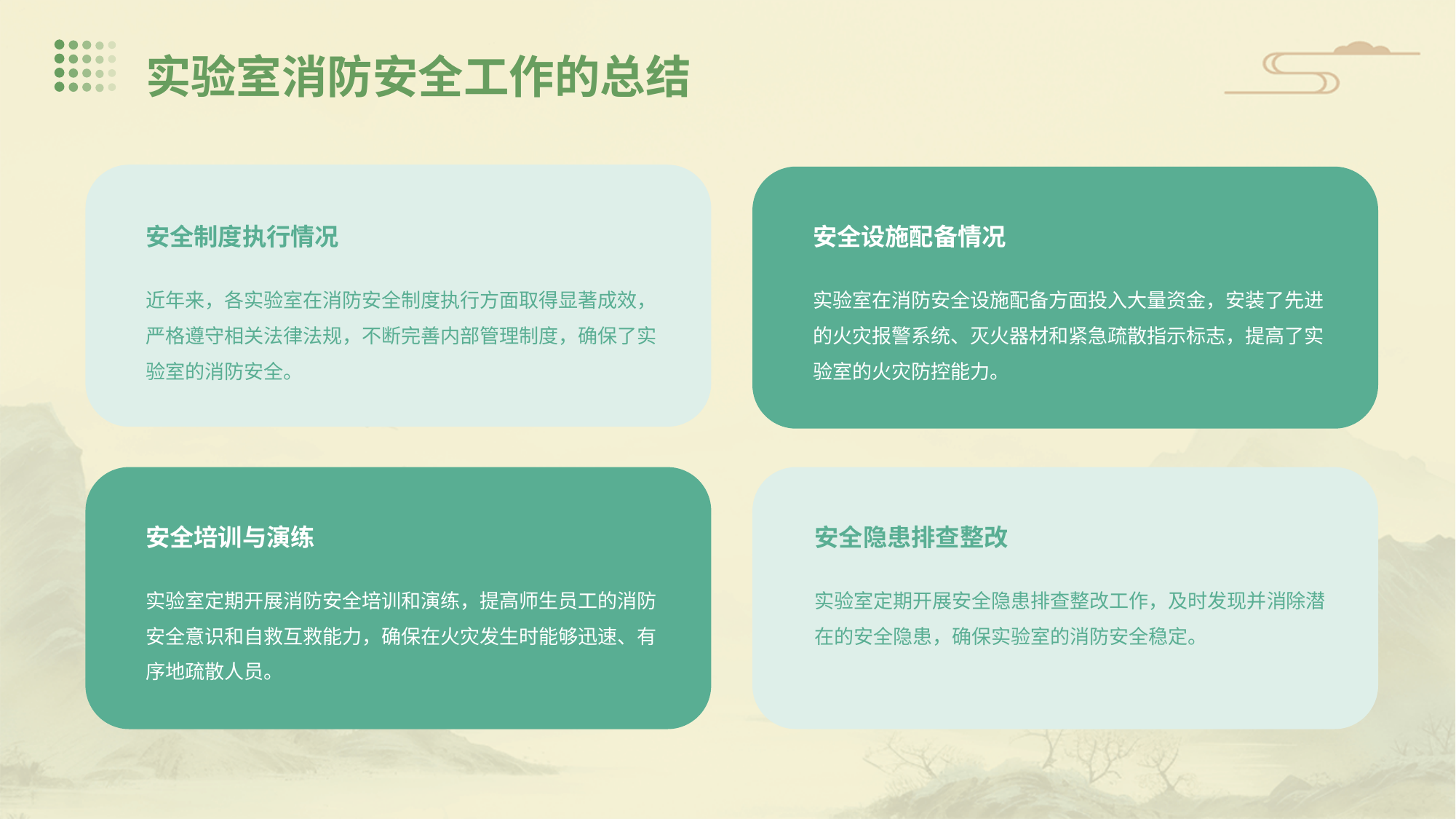

实验室消防安全工作的总结

安全制度执行情况
安全设施配备情况
近年来，各实验室在消防安全制度执行方面取得显著成效，严格遵守相关法律法规，不断完善内部管理制度，确保了实验室的消防安全。
实验室在消防安全设施配备方面投入大量资金，安装了先进的火灾报警系统、灭火器材和紧急疏散指示标志，提高了实验室的火灾防控能力。

安全培训与演练
安全隐患排查整改
实验室定期开展消防安全培训和演练，提高师生员工的消防安全意识和自救互救能力，确保在火灾发生时能够迅速、有序地疏散人员。
实验室定期开展安全隐患排查整改工作，及时发现并消除潜在的安全隐患，确保实验室的消防安全稳定。